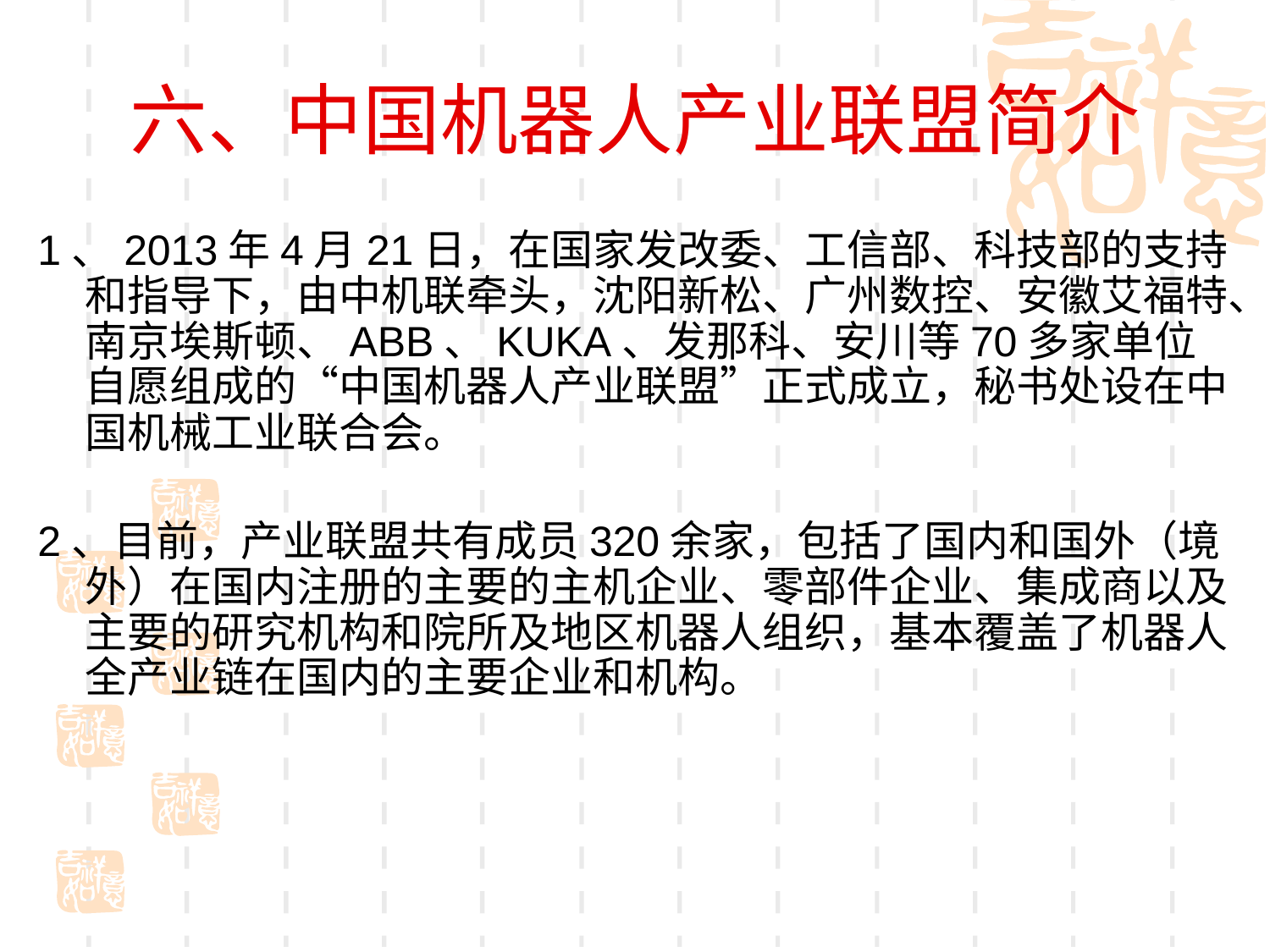

六、中国机器人产业联盟简介
# 1、2013年4月21日，在国家发改委、工信部、科技部的支持和指导下，由中机联牵头，沈阳新松、广州数控、安徽艾福特、南京埃斯顿、ABB、KUKA、发那科、安川等70多家单位自愿组成的“中国机器人产业联盟”正式成立，秘书处设在中国机械工业联合会。

2、目前，产业联盟共有成员320余家，包括了国内和国外（境外）在国内注册的主要的主机企业、零部件企业、集成商以及主要的研究机构和院所及地区机器人组织，基本覆盖了机器人全产业链在国内的主要企业和机构。